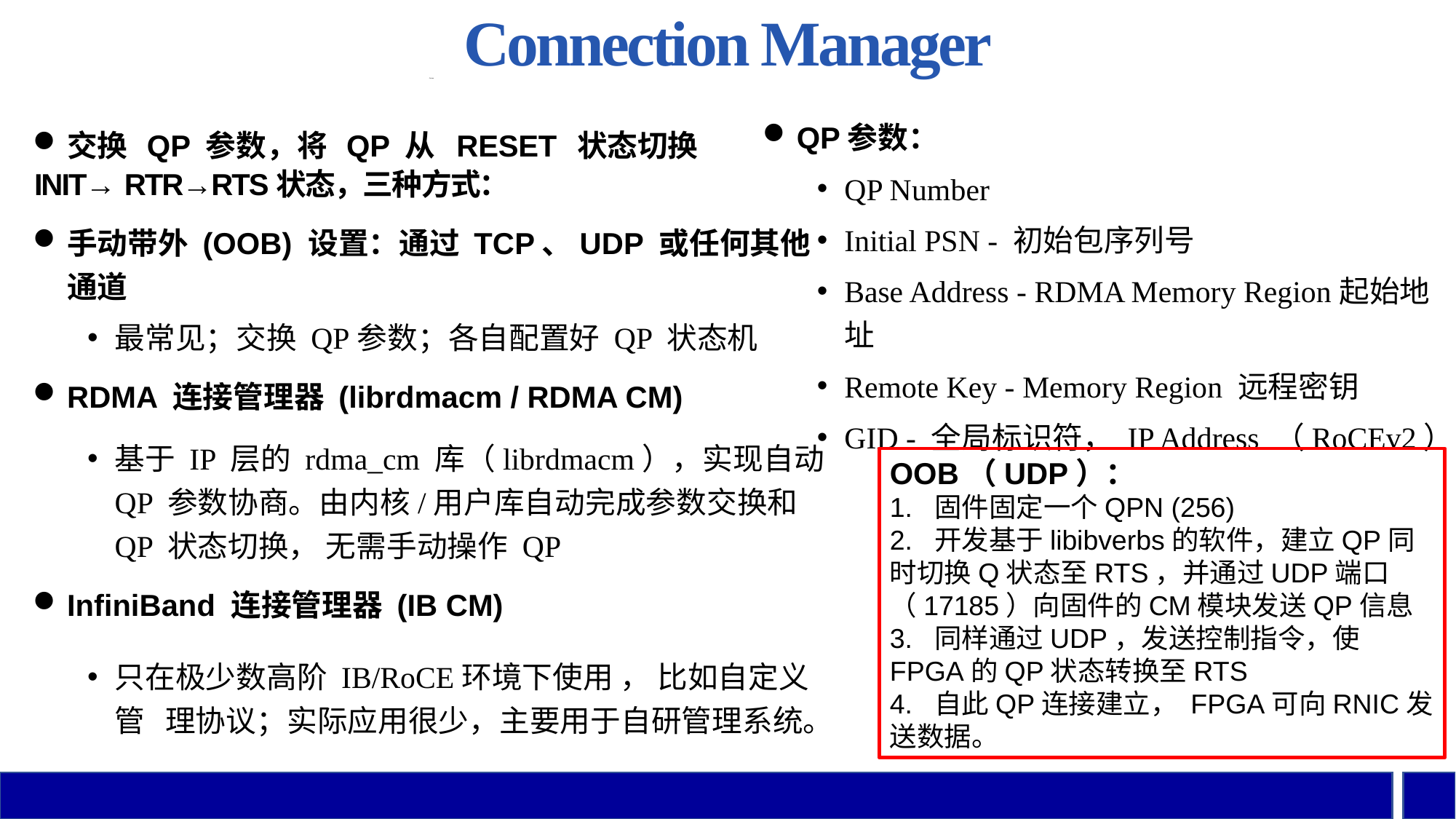

22

Connection Manager
Connec

交换 QP 参数，将 QP 从 RESET 状态切换
INIT→ RTR→RTS状态，三种方式：
手动带外 (OOB) 设置：通过 TCP、UDP 或任何其他通道
最常见；交换 QP参数；各⾃配置好 QP 状态机
RDMA 连接管理器 (librdmacm / RDMA CM)

基于 IP 层的 rdma_cm 库（librdmacm），实现自动 QP 参数协商。由内核/用户库自动完成参数交换和 QP 状态切换， 无需手动操作 QP
InﬁniBand 连接管理器 (IB CM)

只在极少数⾼阶 IB/RoCE环境下使⽤ ， ⽐如⾃定义管   理协议；实际应⽤很少，主要⽤于⾃研管理系统。
QP参数：
QP Number
Initial PSN - 初始包序列号
Base Address - RDMA Memory Region起始地址
Remote Key - Memory Region 远程密钥
GID - 全局标识符， IP Address （RoCEv2）
OOB（UDP）：
1.  固件固定一个QPN (256)
2.  开发基于libibverbs的软件，建⽴QP同时切换Q状态⾄RTS，并通过UDP端口（17185）向固件的CM模块发送QP信息
3.  同样通过UDP，发送控制指令，使FPGA的QP状态转换⾄RTS
4.  ⾃此QP连接建⽴， FPGA可向RNIC发送数据。